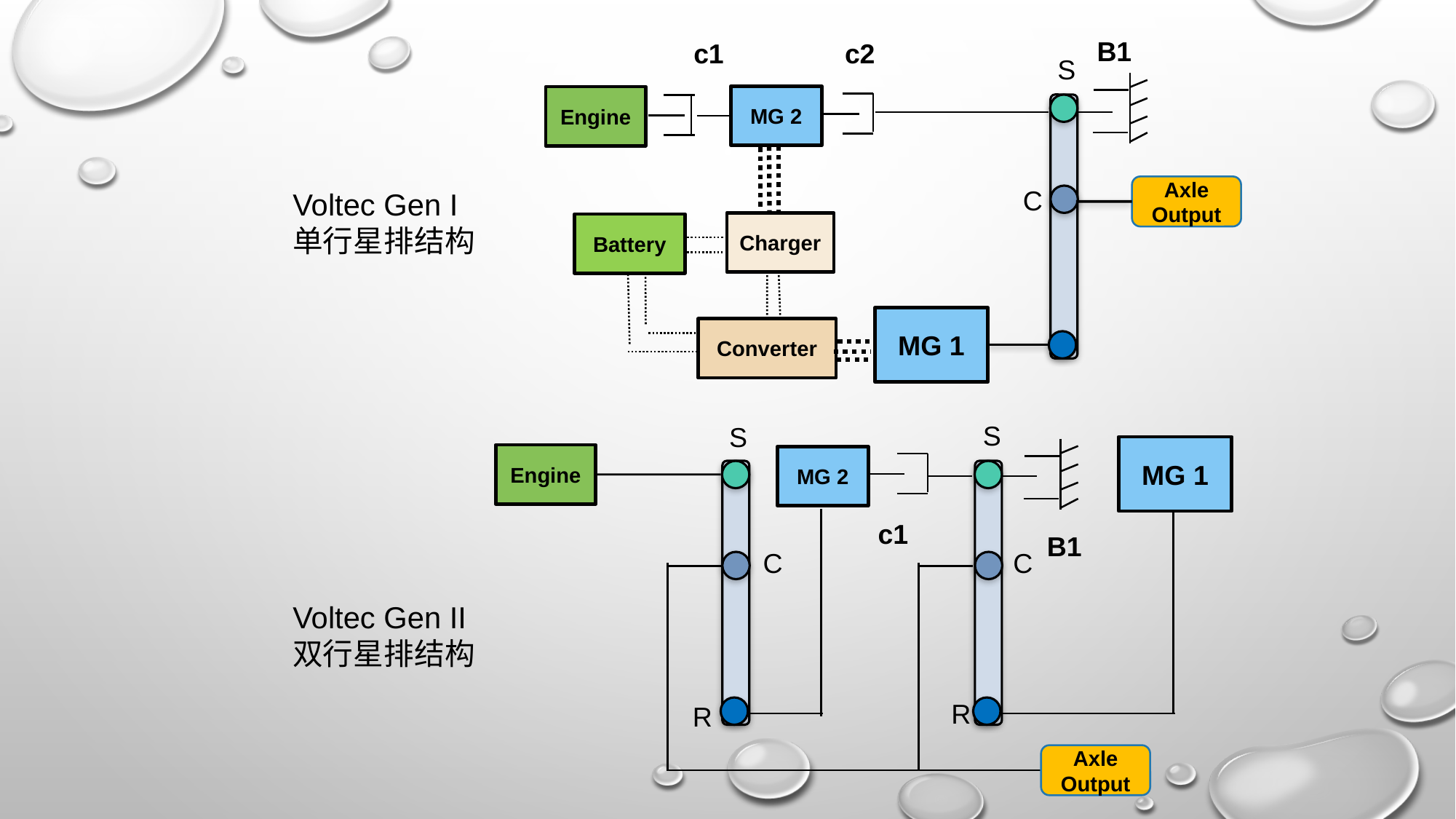

B1
c1
c2
S
MG 2
Engine

Axle Output
C
Voltec Gen I
单行星排结构

Charger
Battery
MG 1
Converter

S
S
MG 1
Engine
MG 2

c1
B1
C
C

Voltec Gen II
双行星排结构
R
R

Axle Output